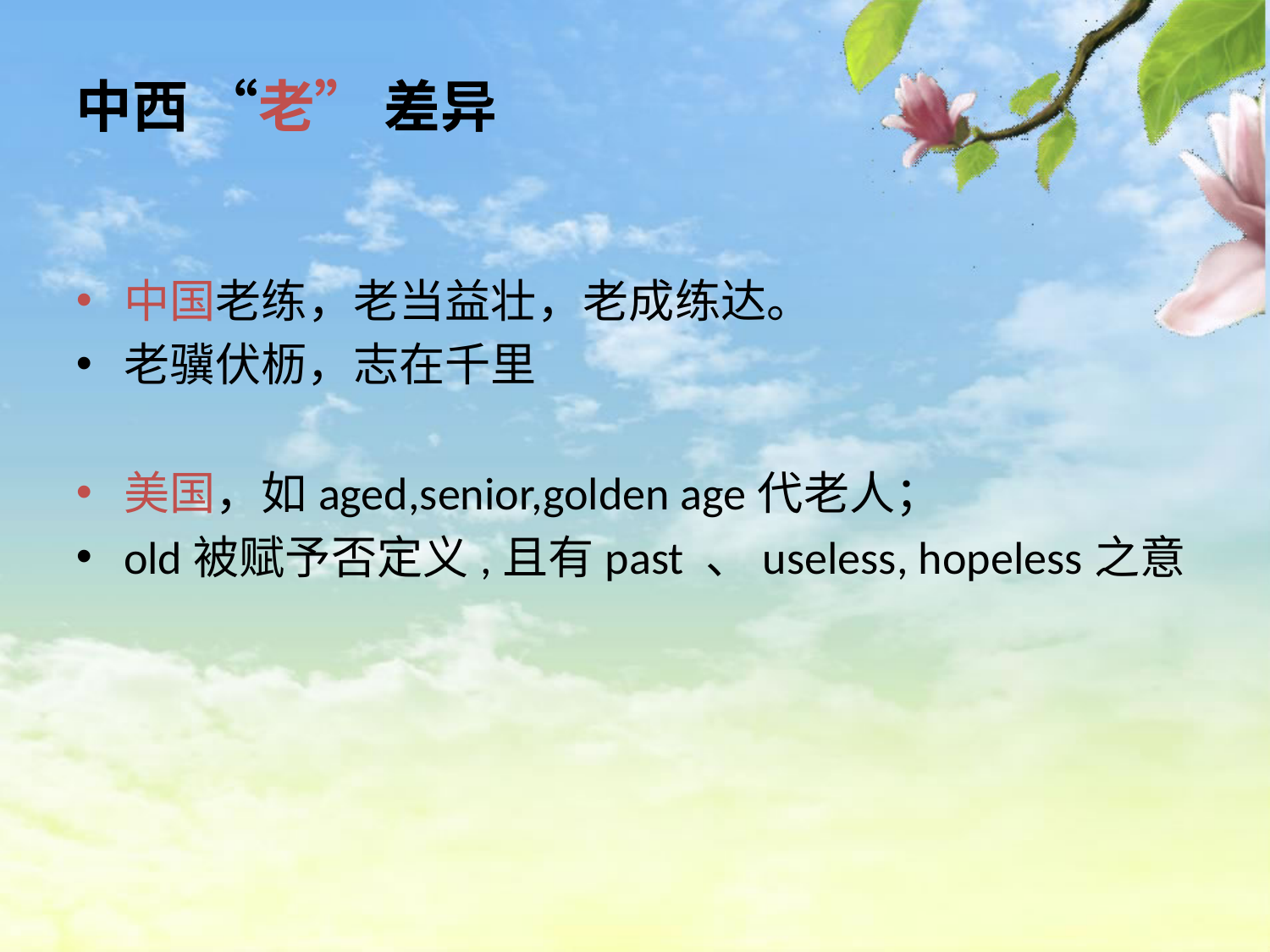

# 中西 “老” 差异

中国老练，老当益壮，老成练达。
老骥伏枥，志在千里

美国，如aged,senior,golden age代老人；
old被赋予否定义,且有past 、useless, hopeless之意